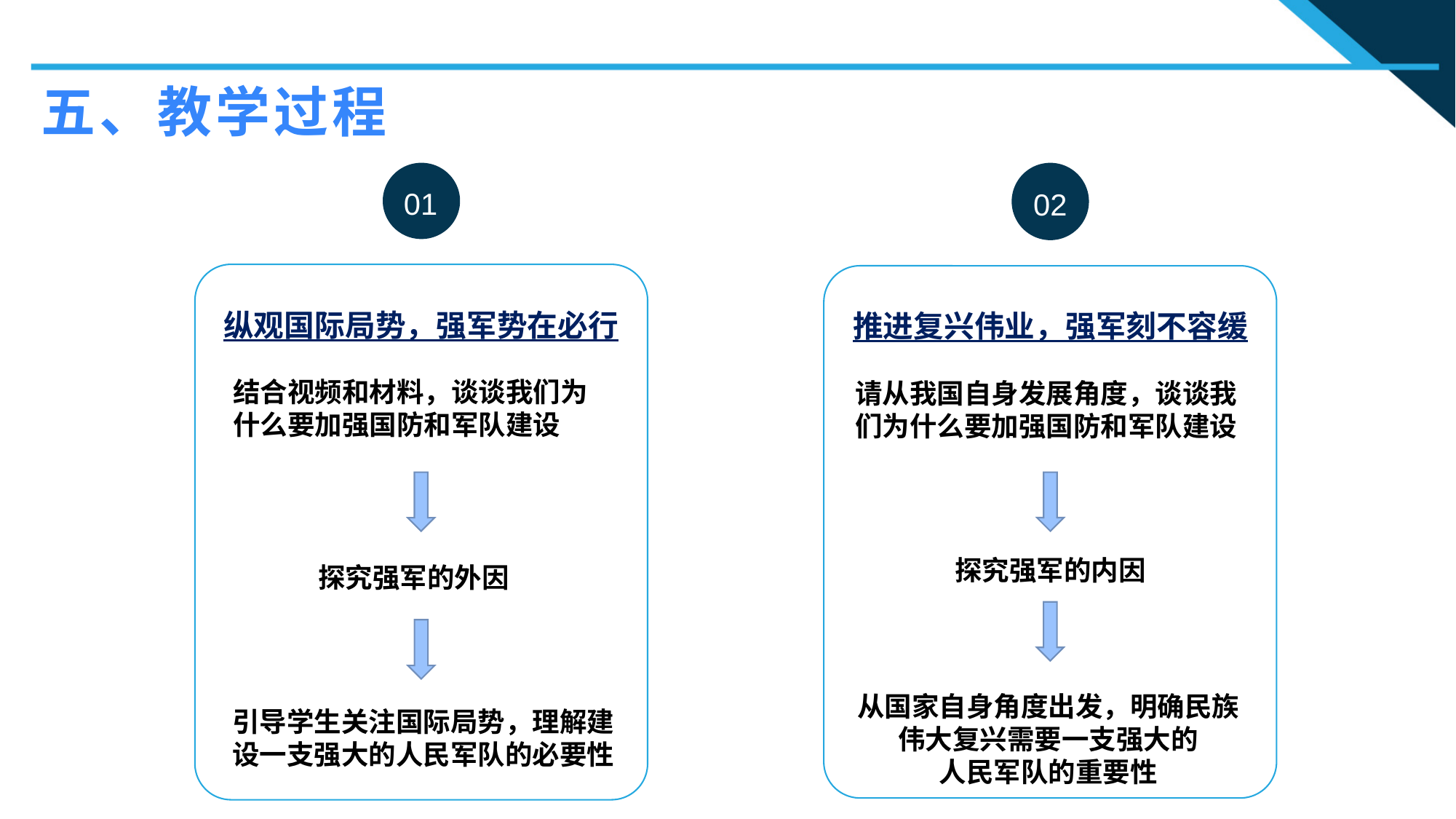

五、教学过程

01

探究强军的外因
引导学生关注国际局势，理解建设一支强大的人民军队的必要性
纵观国际局势，强军势在必行

02
推进复兴伟业，强军刻不容缓

探究强军的内因
从国家自身角度出发，明确民族伟大复兴需要一支强大的
人民军队的重要性
结合视频和材料，谈谈我们为什么要加强国防和军队建设
请从我国自身发展角度，谈谈我们为什么要加强国防和军队建设